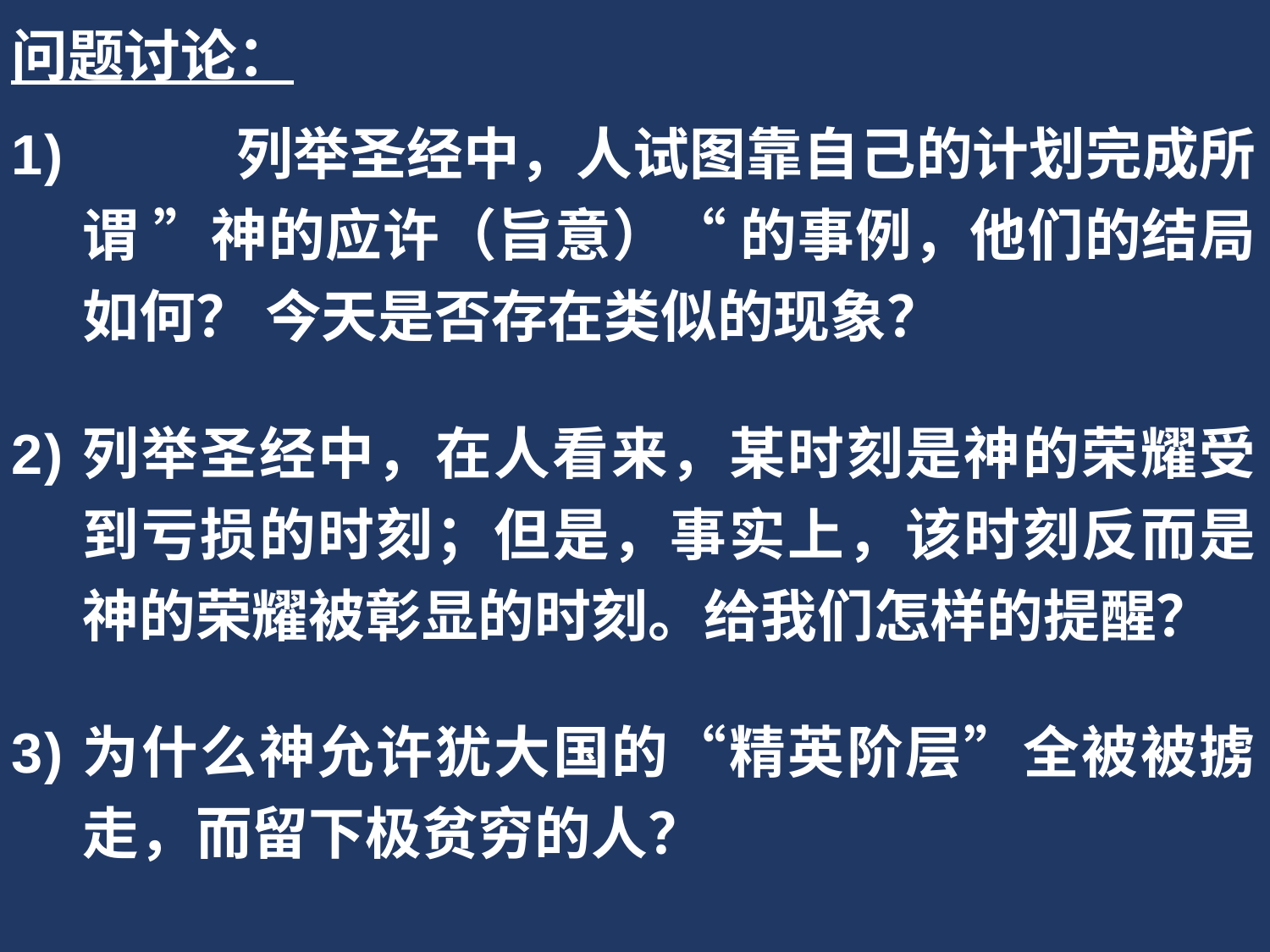

问题讨论：
	 列举圣经中，人试图靠自己的计划完成所谓 ”神的应许（旨意）“ 的事例，他们的结局如何？ 今天是否存在类似的现象？

列举圣经中，在人看来，某时刻是神的荣耀受到亏损的时刻；但是，事实上，该时刻反而是神的荣耀被彰显的时刻。给我们怎样的提醒？

为什么神允许犹大国的“精英阶层”全被被掳走，而留下极贫穷的人？